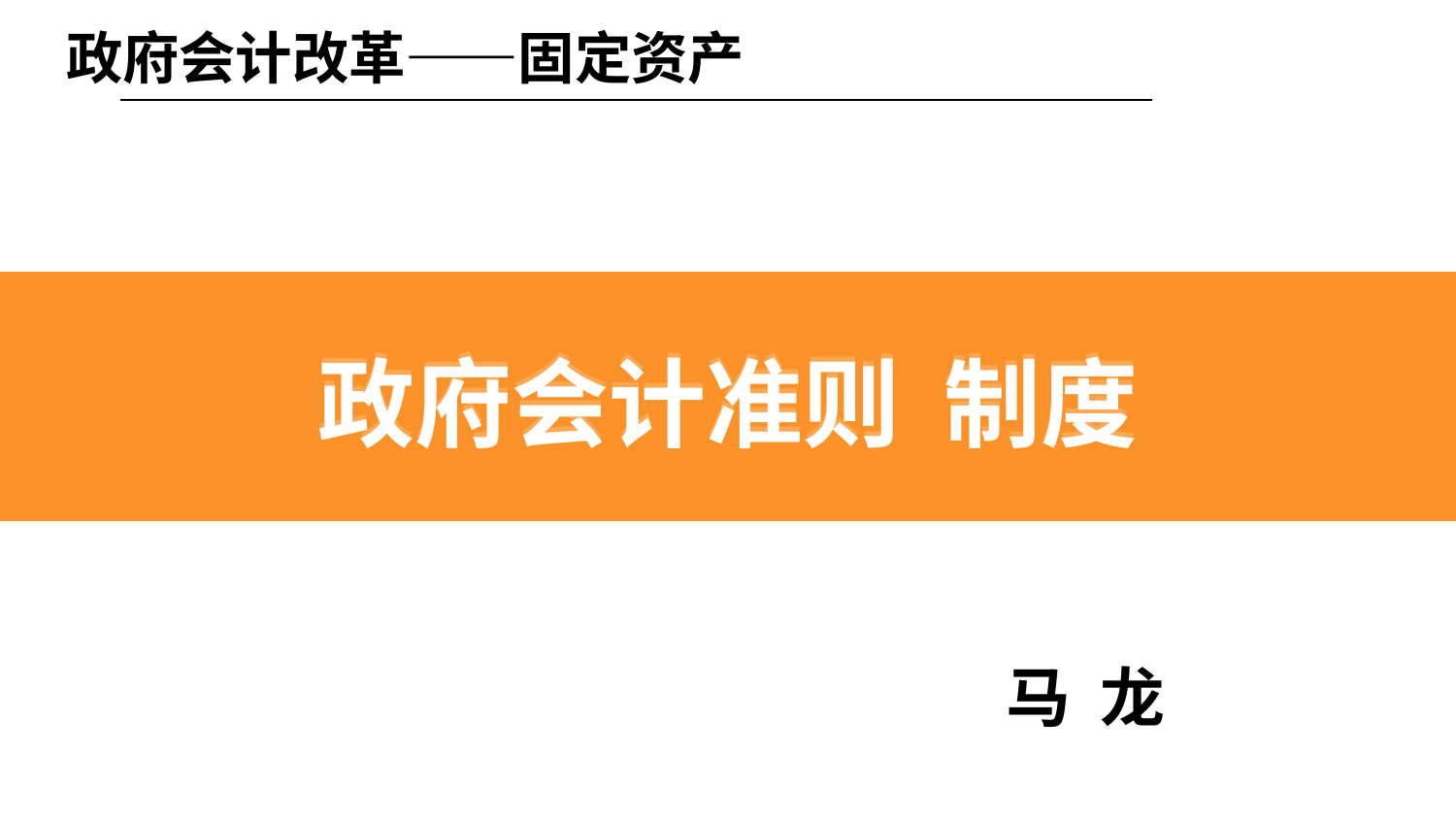

# 政府会计改革——固定资产
政府会计准则  制度
政府会计准则  制度

马  龙